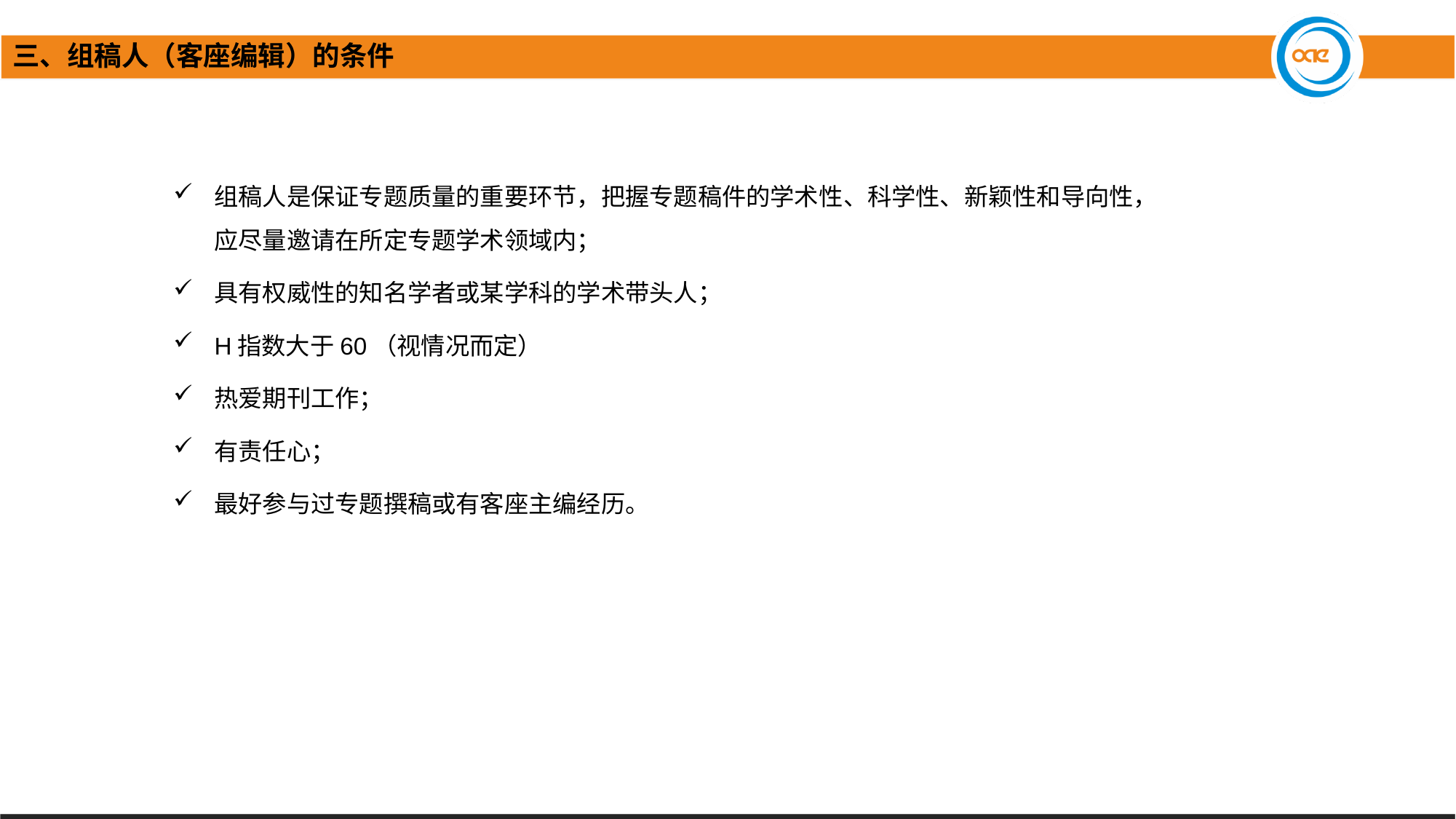

三、组稿人（客座编辑）的条件
组稿人是保证专题质量的重要环节，把握专题稿件的学术性、科学性、新颖性和导向性，应尽量邀请在所定专题学术领域内；
具有权威性的知名学者或某学科的学术带头人；
H指数大于60（视情况而定）
热爱期刊工作；
有责任心；
最好参与过专题撰稿或有客座主编经历。